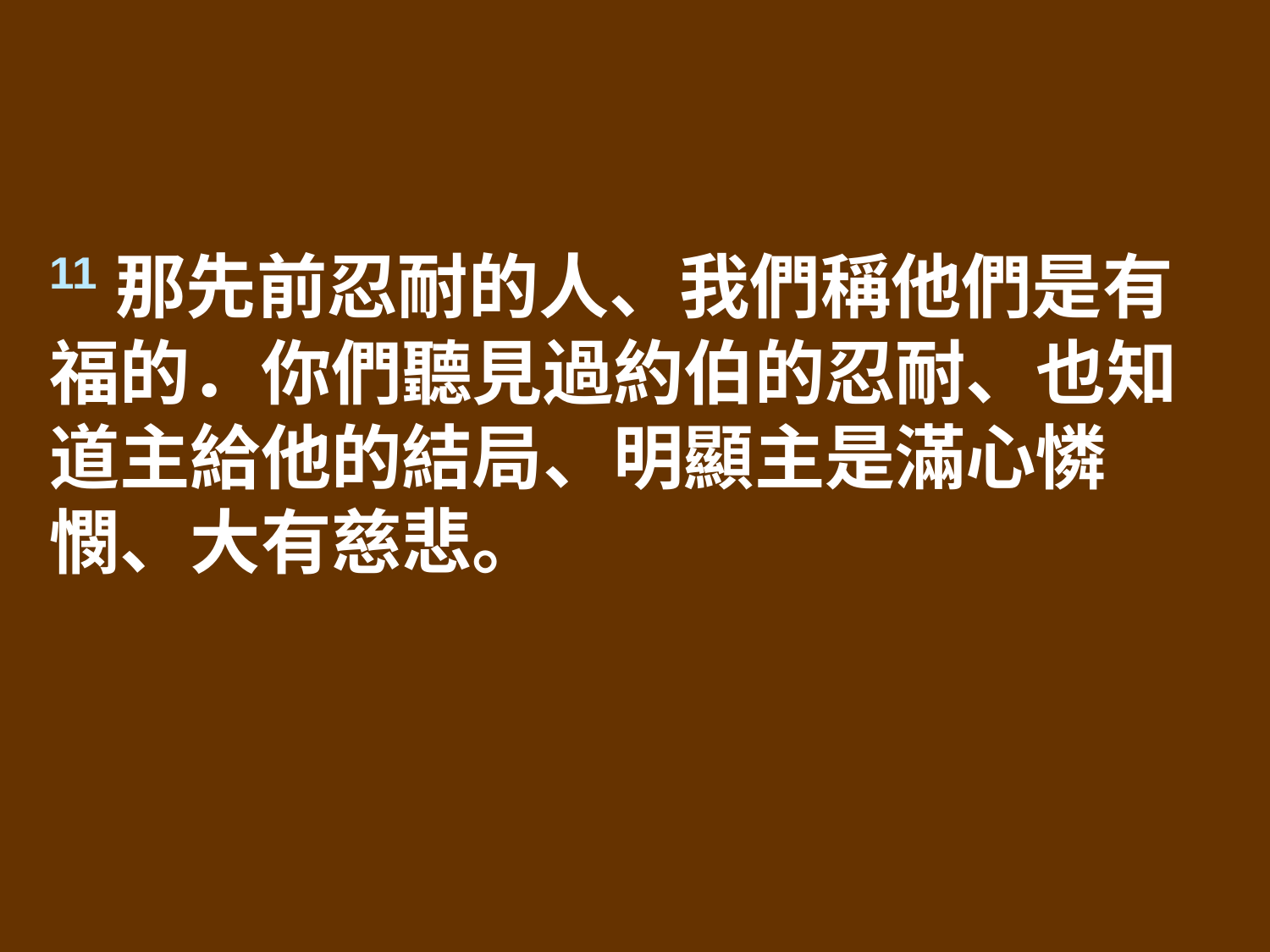

11那先前忍耐的人、我們稱他們是有福的．你們聽見過約伯的忍耐、也知道主給他的結局、明顯主是滿心憐憫、大有慈悲。